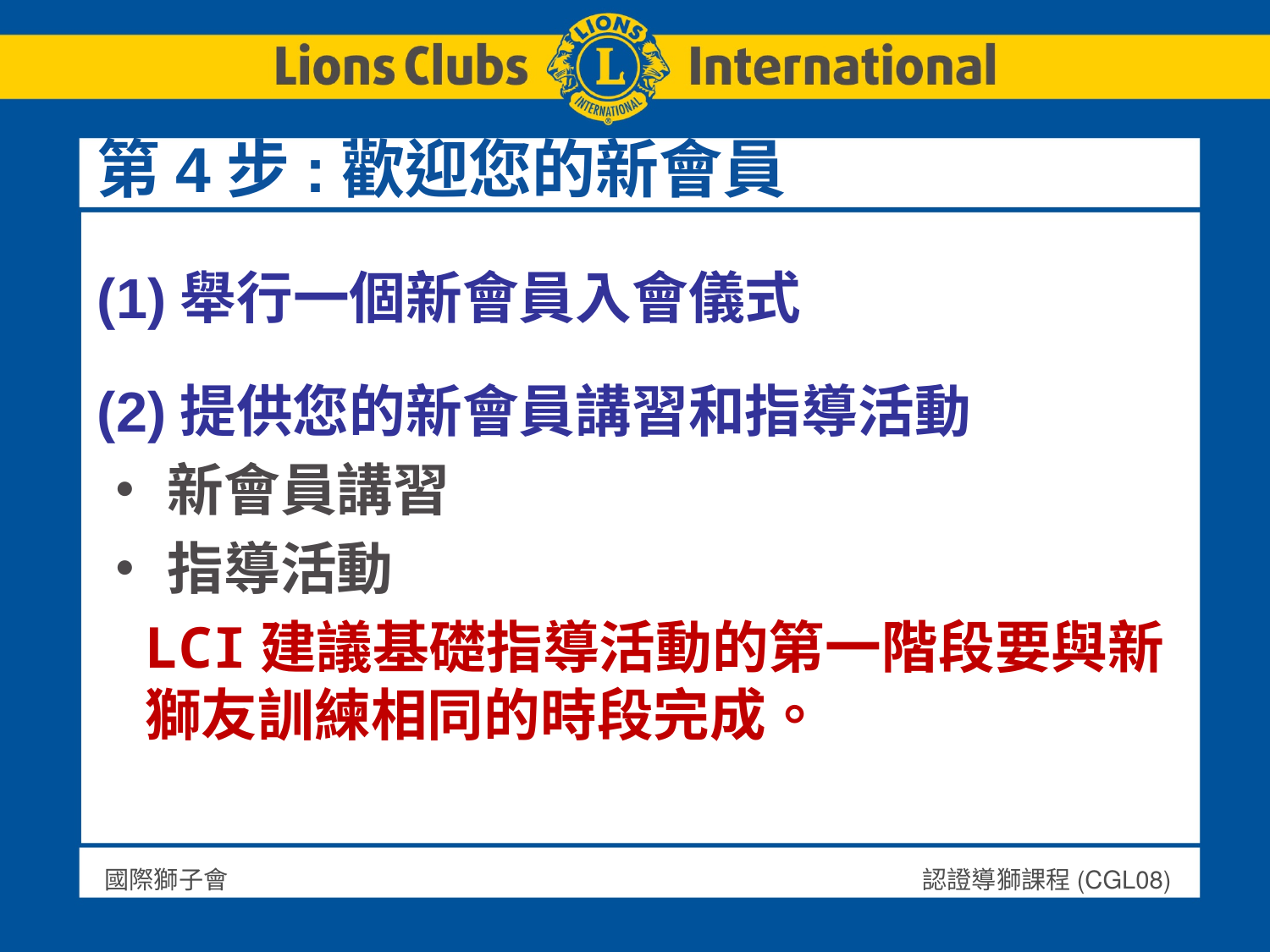

# 第4步:歡迎您的新會員
(1)舉行一個新會員入會儀式
(2)提供您的新會員講習和指導活動
•新會員講習
•指導活動
	LCI建議基礎指導活動的第一階段要與新獅友訓練相同的時段完成。